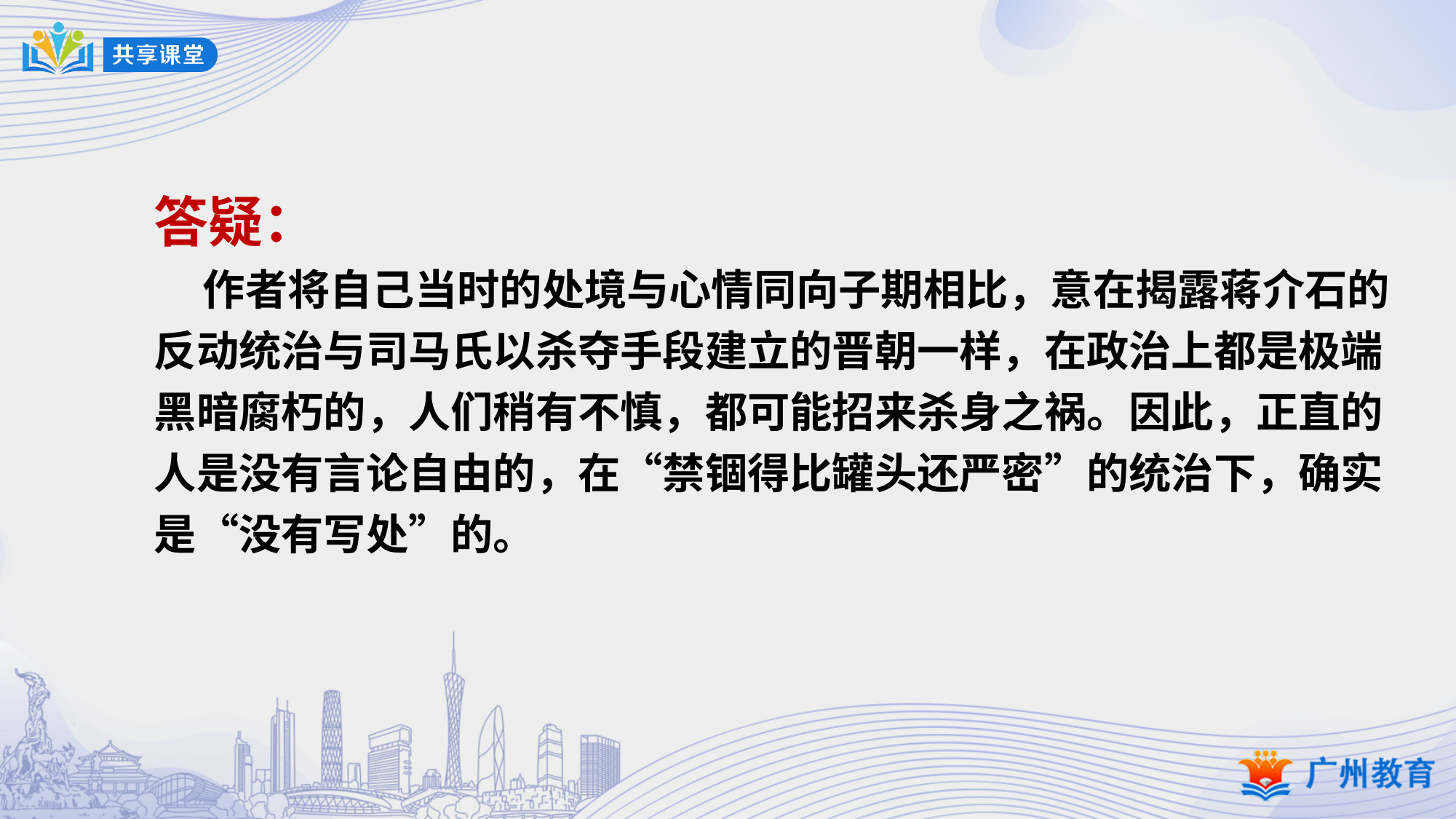

答疑：
    作者将自己当时的处境与心情同向子期相比，意在揭露蒋介石的反动统治与司马氏以杀夺手段建立的晋朝一样，在政治上都是极端黑暗腐朽的，人们稍有不慎，都可能招来杀身之祸。因此，正直的人是没有言论自由的，在“禁锢得比罐头还严密”的统治下，确实是“没有写处”的。